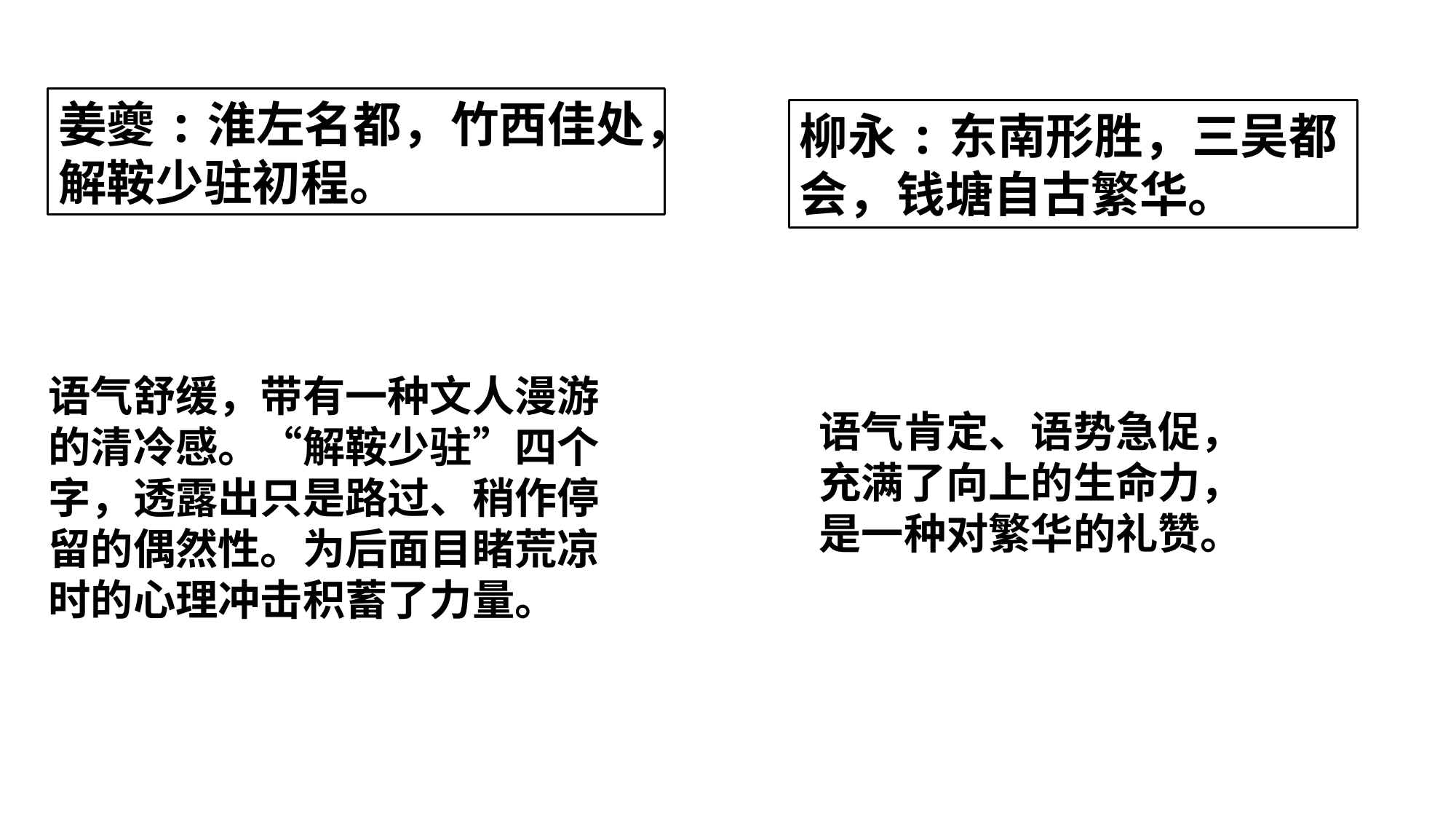

姜夔:淮左名都，竹西佳处，解鞍少驻初程。

柳永:东南形胜，三吴都会，钱塘自古繁华。
语气舒缓，带有一种文人漫游的清冷感。“解鞍少驻”四个字，透露出只是路过、稍作停留的偶然性。为后面目睹荒凉时的心理冲击积蓄了力量。
语气肯定、语势急促，充满了向上的生命力，是一种对繁华的礼赞。